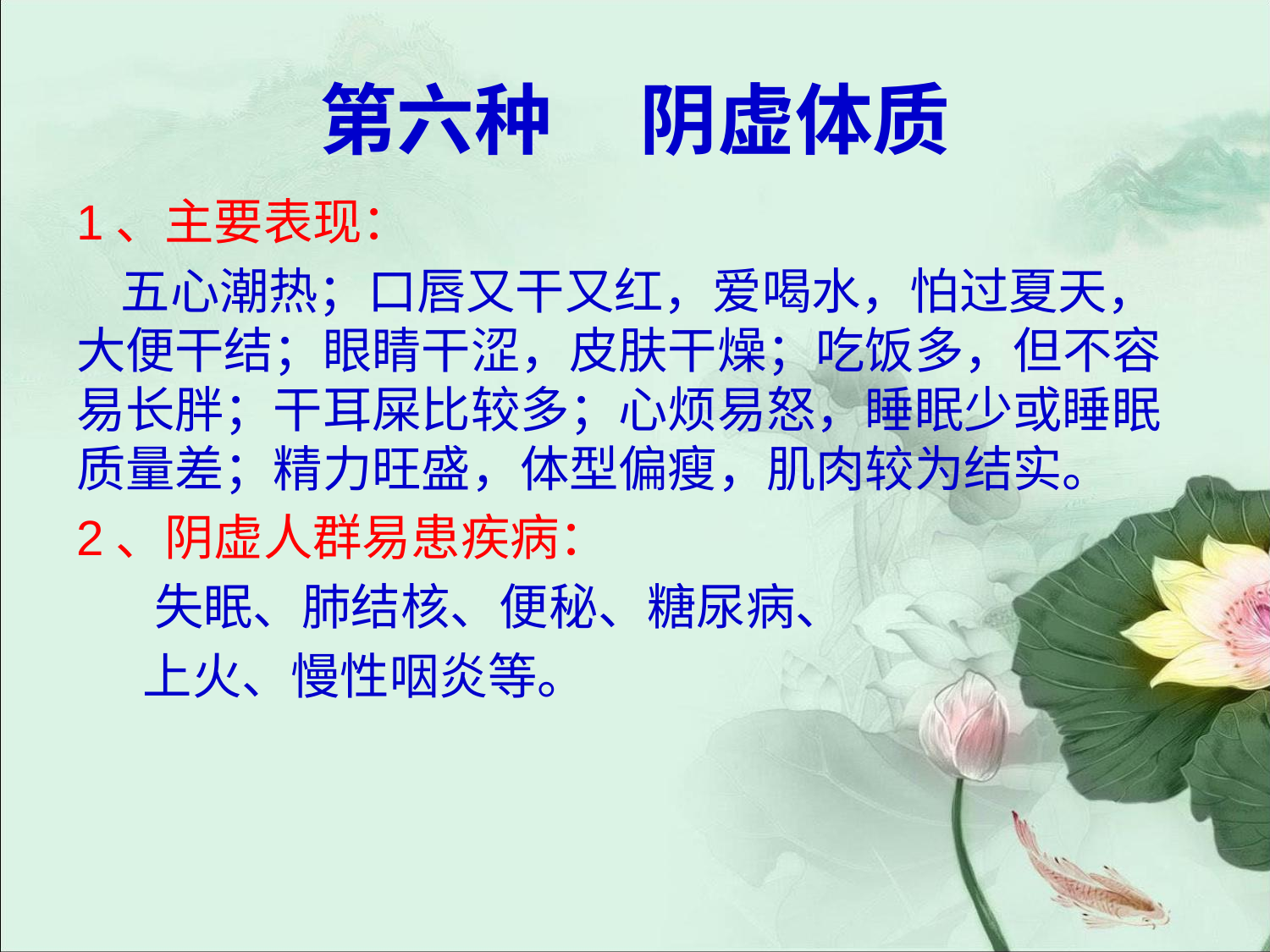

# 第六种     阴虚体质
1、主要表现：
   五心潮热；口唇又干又红，爱喝水，怕过夏天，大便干结；眼睛干涩，皮肤干燥；吃饭多，但不容易长胖；干耳屎比较多；心烦易怒，睡眠少或睡眠质量差；精力旺盛，体型偏瘦，肌肉较为结实。
2、阴虚人群易患疾病：
      失眠、肺结核、便秘、糖尿病、
     上火、慢性咽炎等。